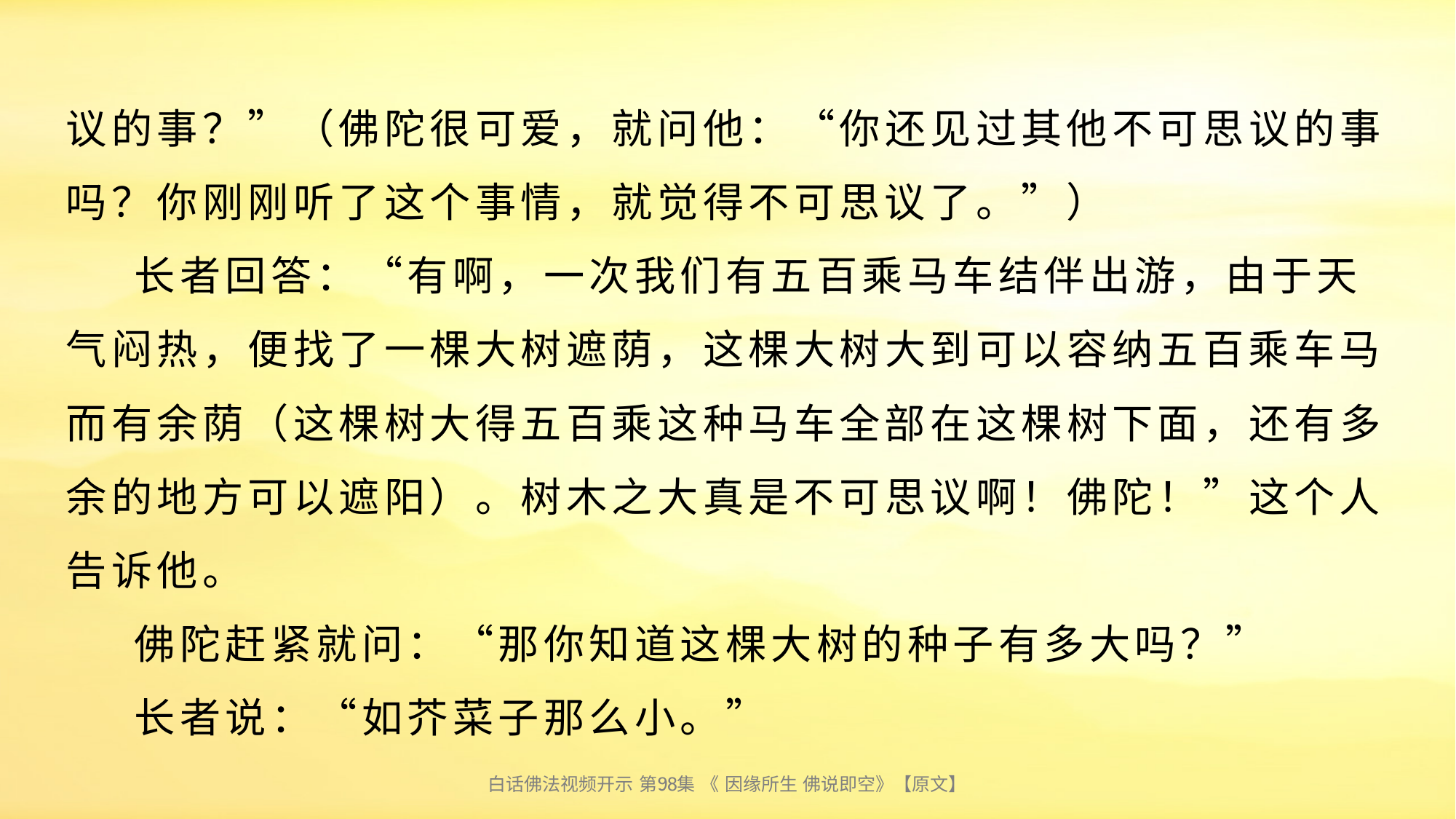

# 议的事？”（佛陀很可爱，就问他：“你还见过其他不可思议的事吗？你刚刚听了这个事情，就觉得不可思议了。”） 长者回答：“有啊，一次我们有五百乘马车结伴出游，由于天气闷热，便找了一棵大树遮荫，这棵大树大到可以容纳五百乘车马而有余荫（这棵树大得五百乘这种马车全部在这棵树下面，还有多余的地方可以遮阳）。树木之大真是不可思议啊！佛陀！”这个人告诉他。 佛陀赶紧就问：“那你知道这棵大树的种子有多大吗？” 长者说：“如芥菜子那么小。”
白话佛法视频开示 第98集 《 因缘所生 佛说即空》【原文】